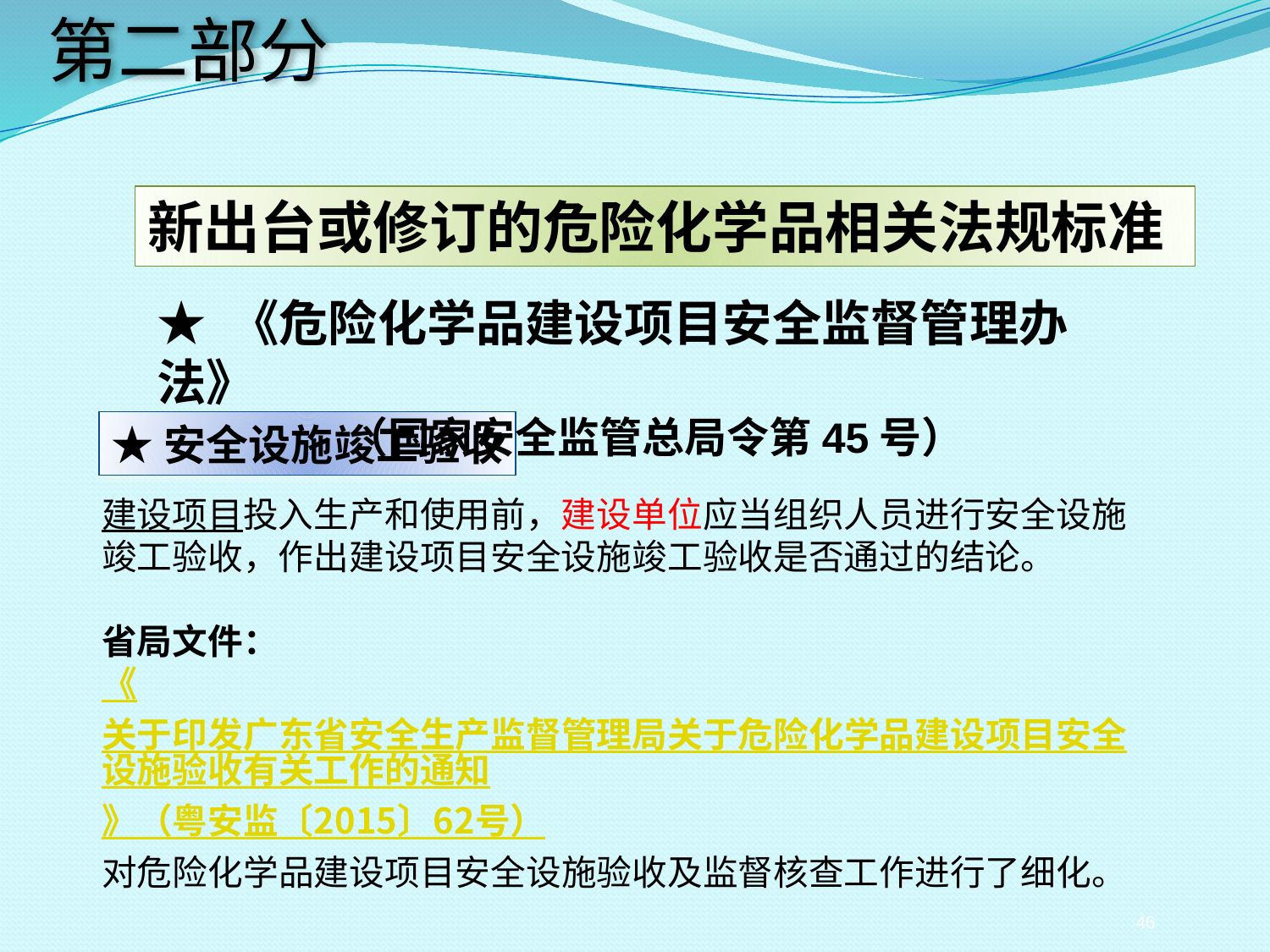

第二部分
新出台或修订的危险化学品相关法规标准
★ 《危险化学品建设项目安全监督管理办法》
（国家安全监管总局令第45号）
★安全设施竣工验收
建设项目投入生产和使用前，建设单位应当组织人员进行安全设施竣工验收，作出建设项目安全设施竣工验收是否通过的结论。

省局文件：
《关于印发广东省安全生产监督管理局关于危险化学品建设项目安全设施验收有关工作的通知》（粤安监〔2015〕62号）
对危险化学品建设项目安全设施验收及监督核查工作进行了细化。

46